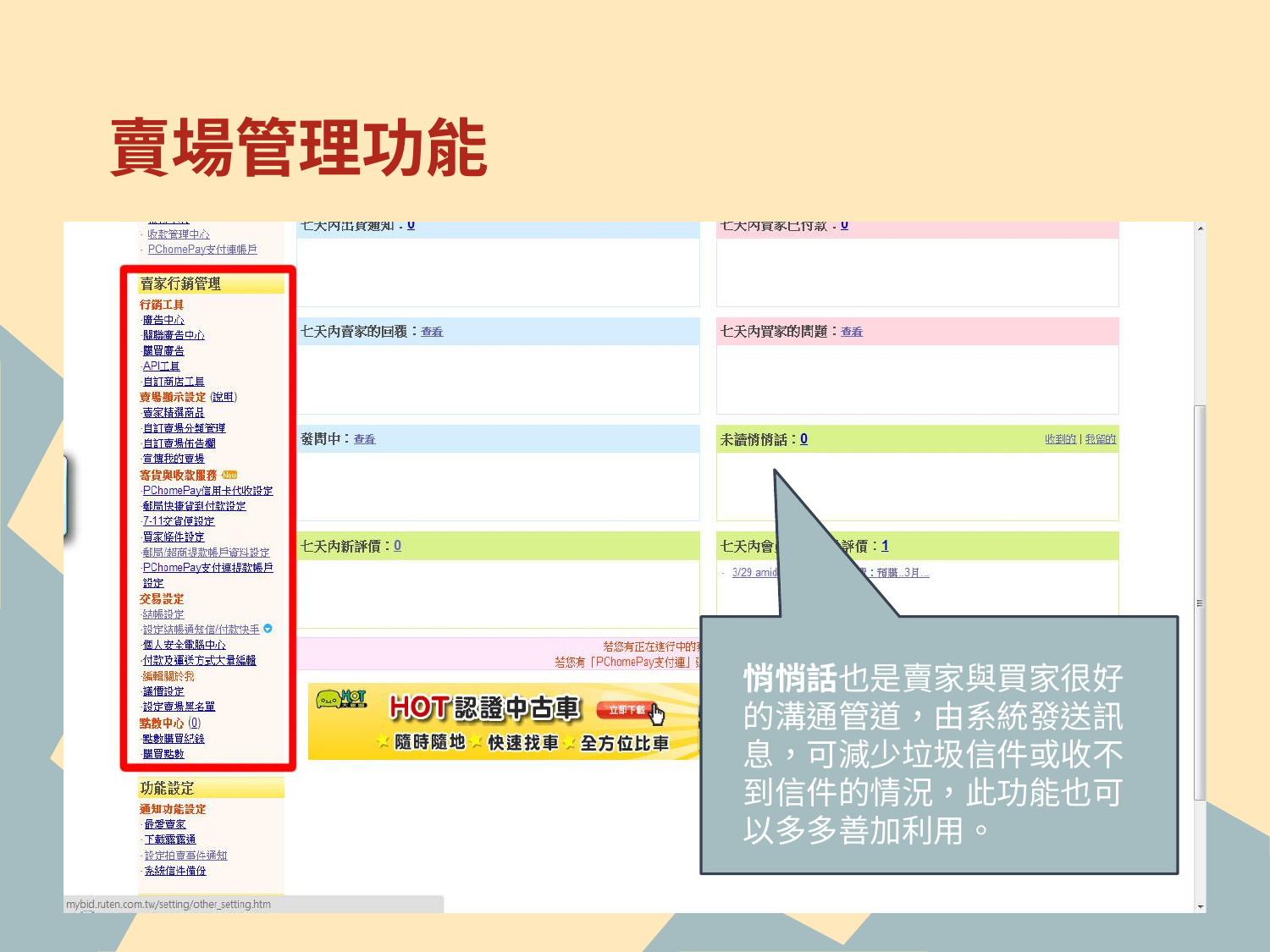

# 賣場管理功能

悄悄話也是賣家與買家很好的溝通管道，由系統發送訊息，可減少垃圾信件或收不到信件的情況，此功能也可以多多善加利用。